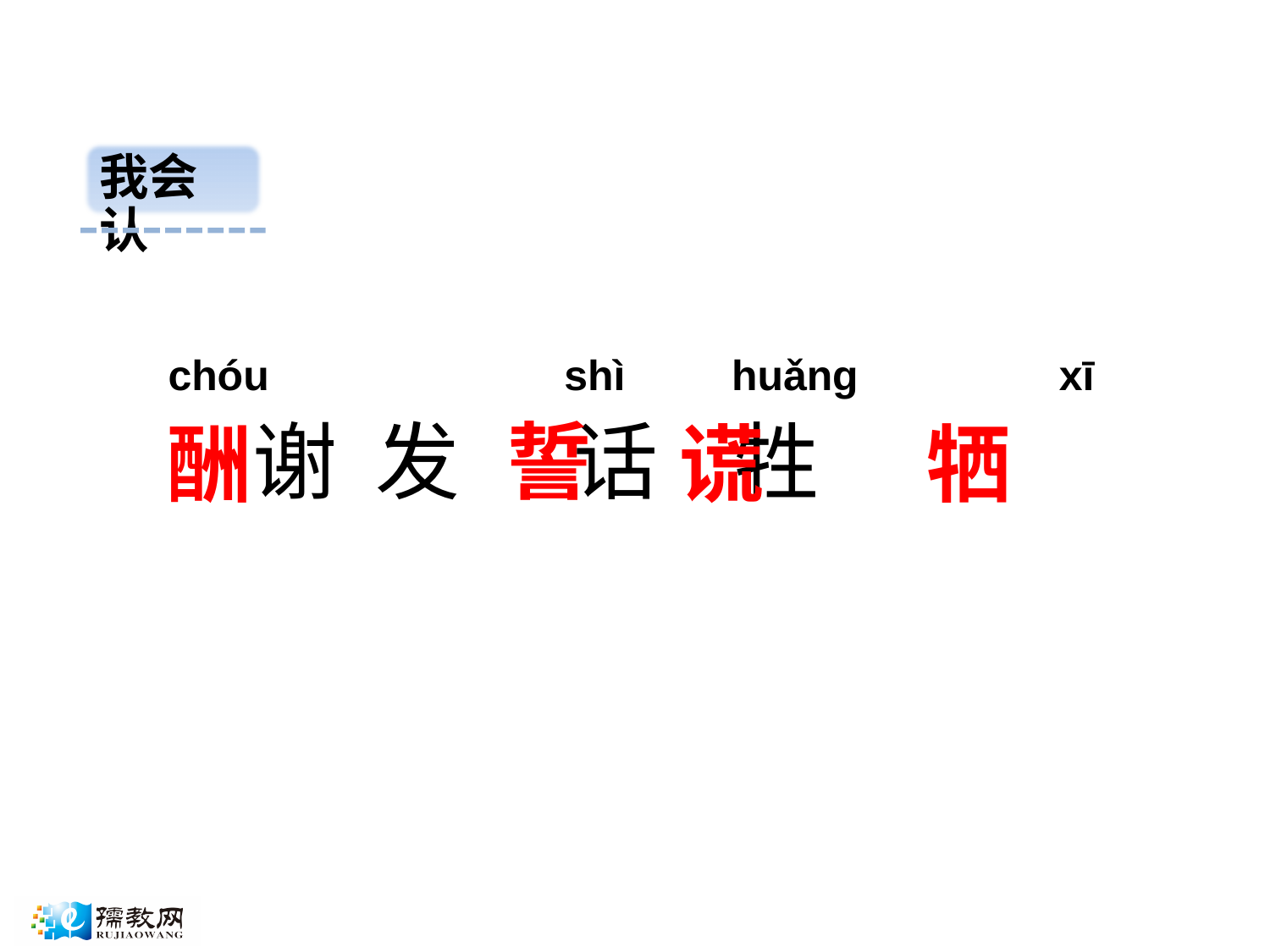

我会认

chóu                         shì         huǎng                 xī
誓
谢  发      话    牲
牺
酬
谎